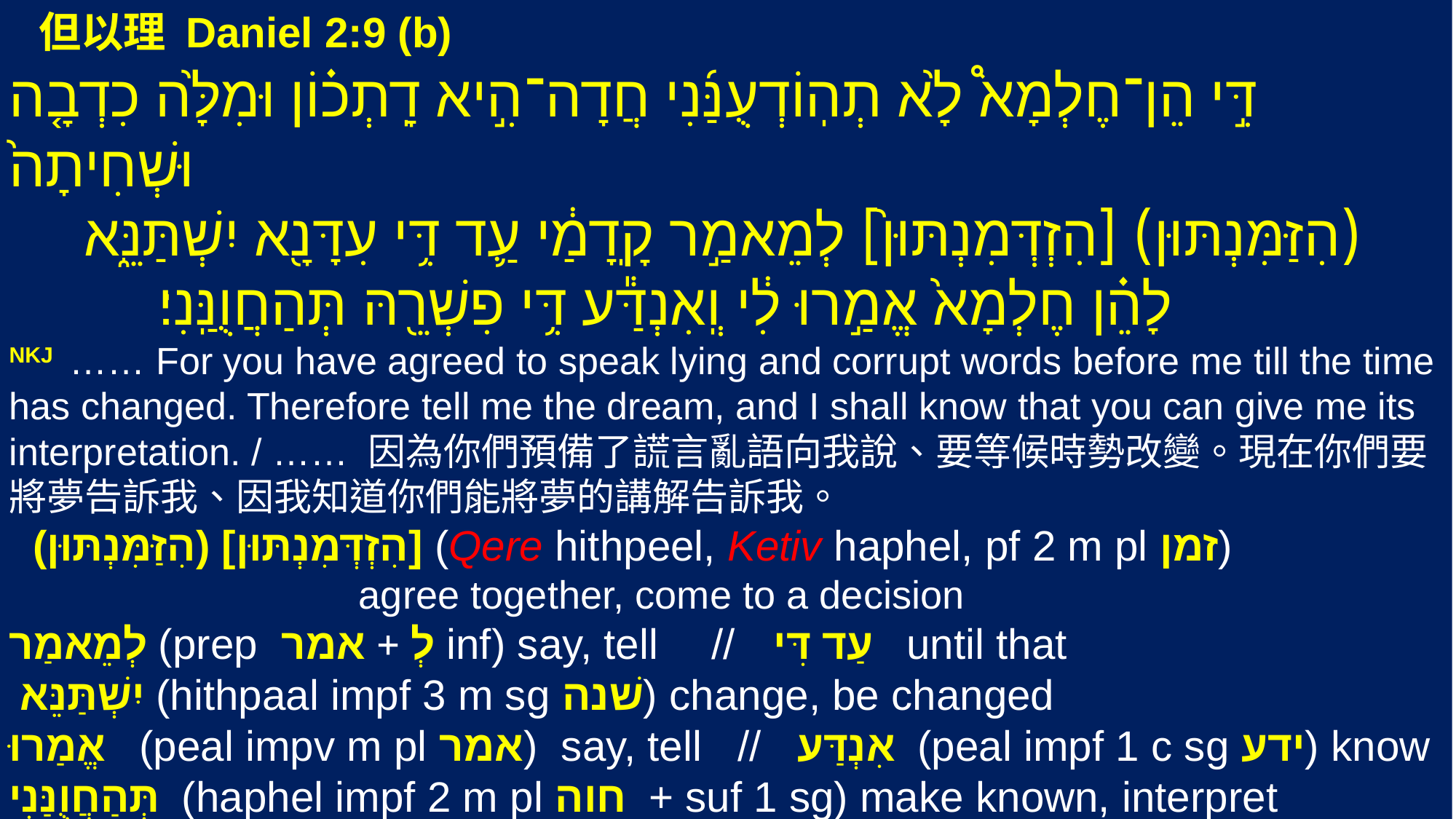

但以理 Daniel 2:9 (b)
‎‎דִּ֣י הֵן־חֶלְמָא֩ לָ֙א תְהֽוֹדְעֻנַּ֜נִי חֲדָה־הִ֣יא דָֽתְכ֗וֹן וּמִלָּ֙ה כִדְבָ֤ה וּשְׁחִיתָה֙
(הִזַּמִּנְתּוּן) [הִזְדְּמִנְתּוּן֙] לְמֵאמַ֣ר קָֽדָמַ֔י עַ֛ד דִּ֥י עִדָּנָ֖א יִשְׁתַּנֵּ֑א
 לָהֵ֗ן חֶלְמָא֙ אֱמַ֣רוּ לִ֔י וְֽאִנְדַּ֕ע דִּ֥י פִשְׁרֵ֖הּ תְּהַחֲוֻנַּֽנִי׃
NKJ  …… For you have agreed to speak lying and corrupt words before me till the time has changed. Therefore tell me the dream, and I shall know that you can give me its interpretation. / …… 因為你們預備了謊言亂語向我說、要等候時勢改變。現在你們要將夢告訴我、因我知道你們能將夢的講解告訴我。
  (הִזַּמִּנְתּוּן) [הִזְדְּמִנְתּוּן] (Qere hithpeel, Ketiv haphel, pf 2 m pl זמן)
                                agree together, come to a decision
לְמֵאמַר (prep  לְ + אמר inf) say, tell	    //	עַד דִּי   until that
 יִשְׁתַּנֵּא (hithpaal impf 3 m sg שׁנה) change, be changed
אֱמַרוּ   (peal impv m pl אמר)  say, tell   //   אִנְדַּע  (peal impf 1 c sg ידע) know
תְּהַחֲוֻנַּנִי  (haphel impf 2 m pl חוה  + suf 1 sg) make known, interpret